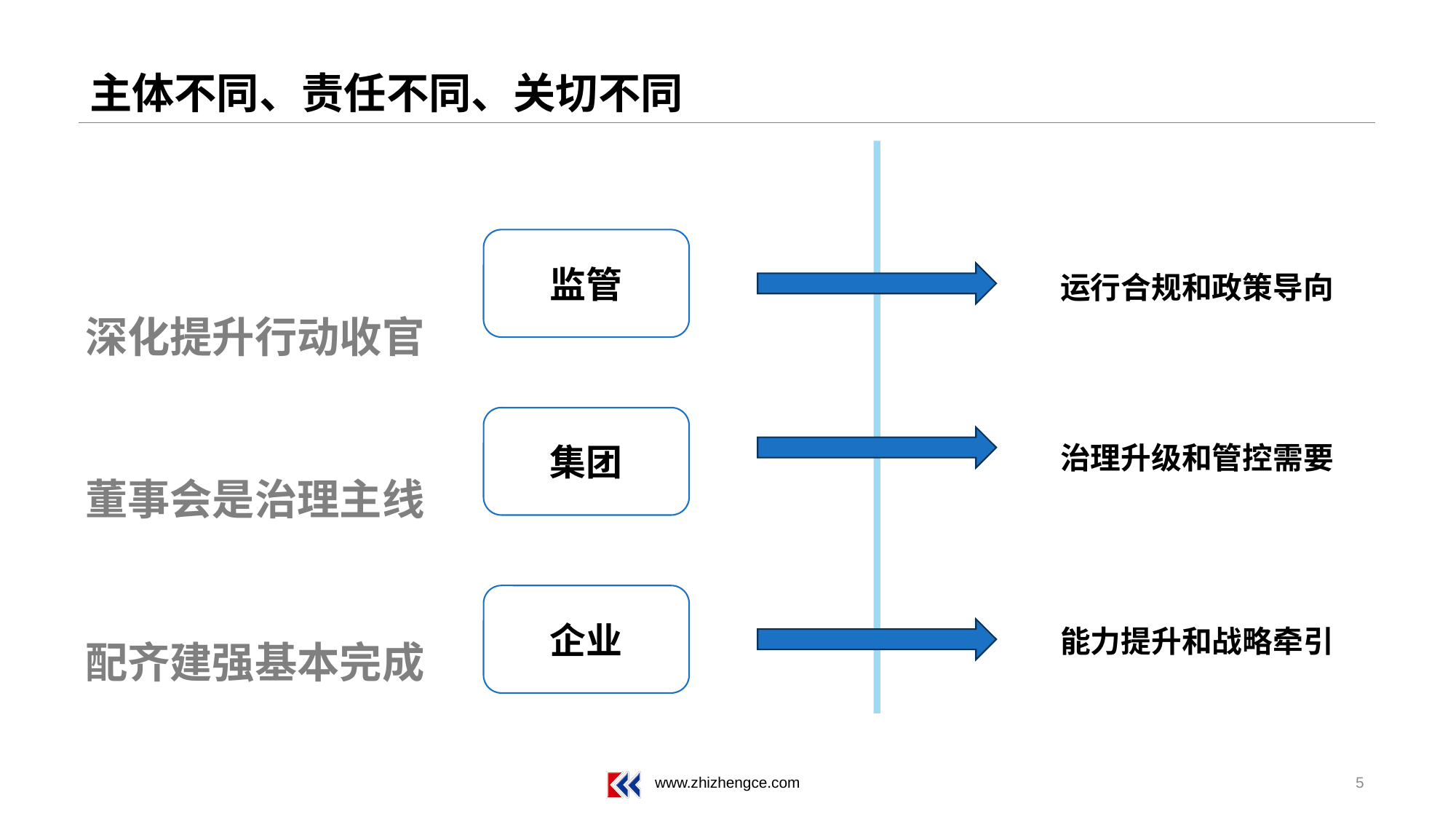

# 主体不同、责任不同、关切不同

深化提升行动收官
董事会是治理主线
配齐建强基本完成
监管

运行合规和政策导向
集团

治理升级和管控需要
企业
能力提升和战略牵引

5